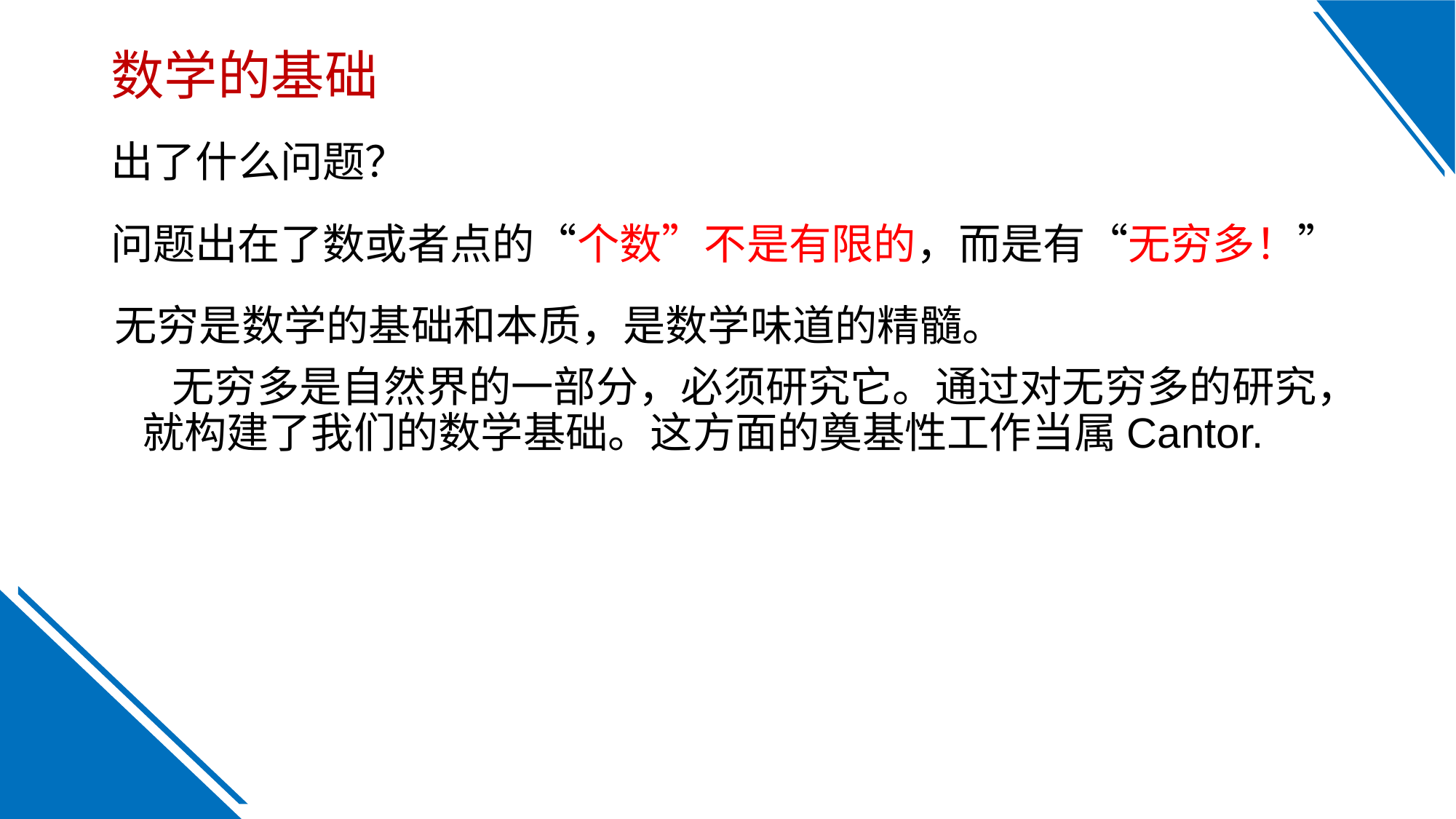

数学的基础
出了什么问题？
问题出在了数或者点的“个数”不是有限的，而是有“无穷多！”
无穷是数学的基础和本质，是数学味道的精髓。
     无穷多是自然界的一部分，必须研究它。通过对无穷多的研究，就构建了我们的数学基础。这方面的奠基性工作当属Cantor.